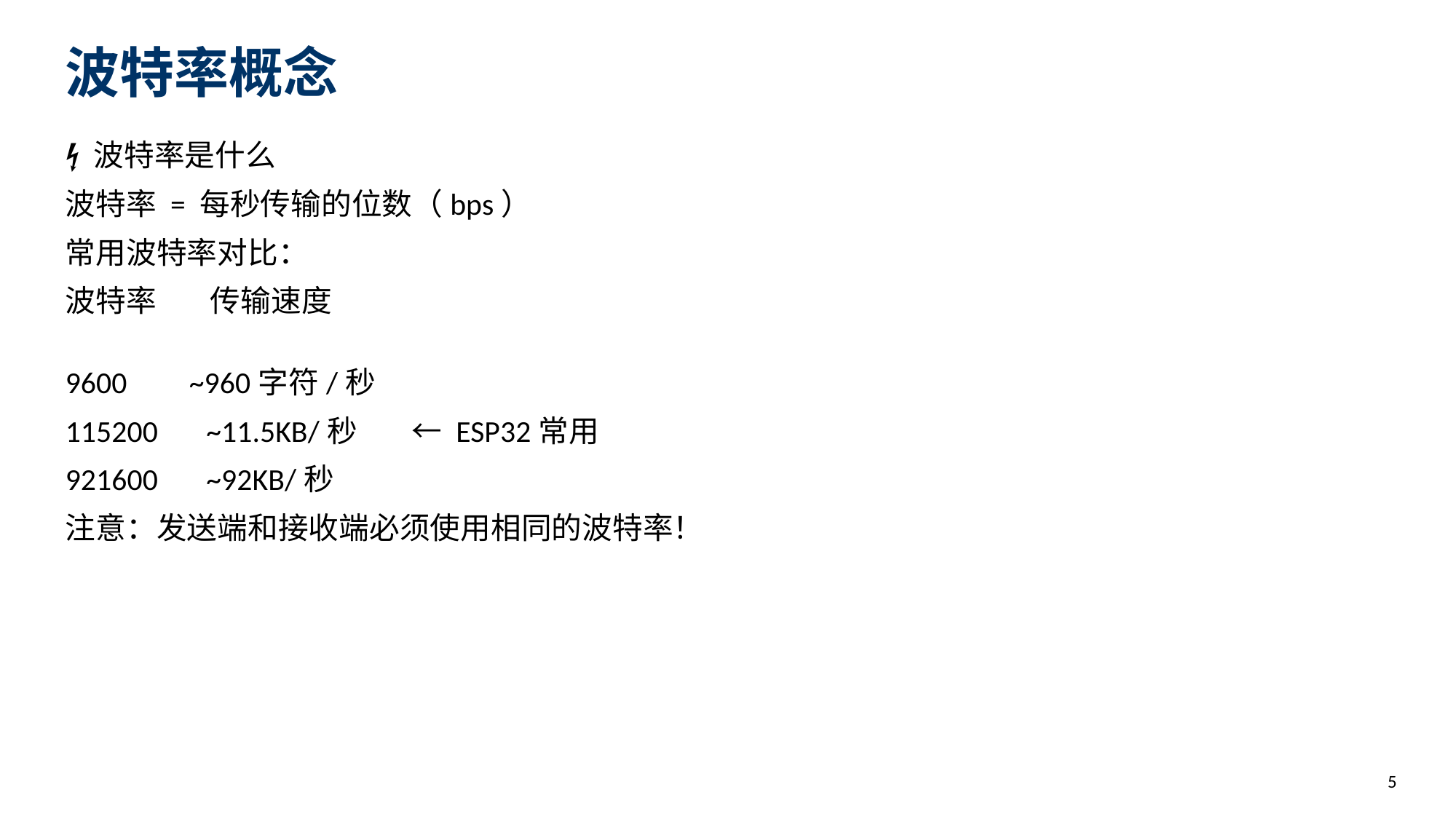

波特率概念
⚡ 波特率是什么
波特率 = 每秒传输的位数（bps）
常用波特率对比：
波特率        传输速度

9600         ~960字符/秒
115200       ~11.5KB/秒        ← ESP32常用
921600       ~92KB/秒
注意：发送端和接收端必须使用相同的波特率！
5